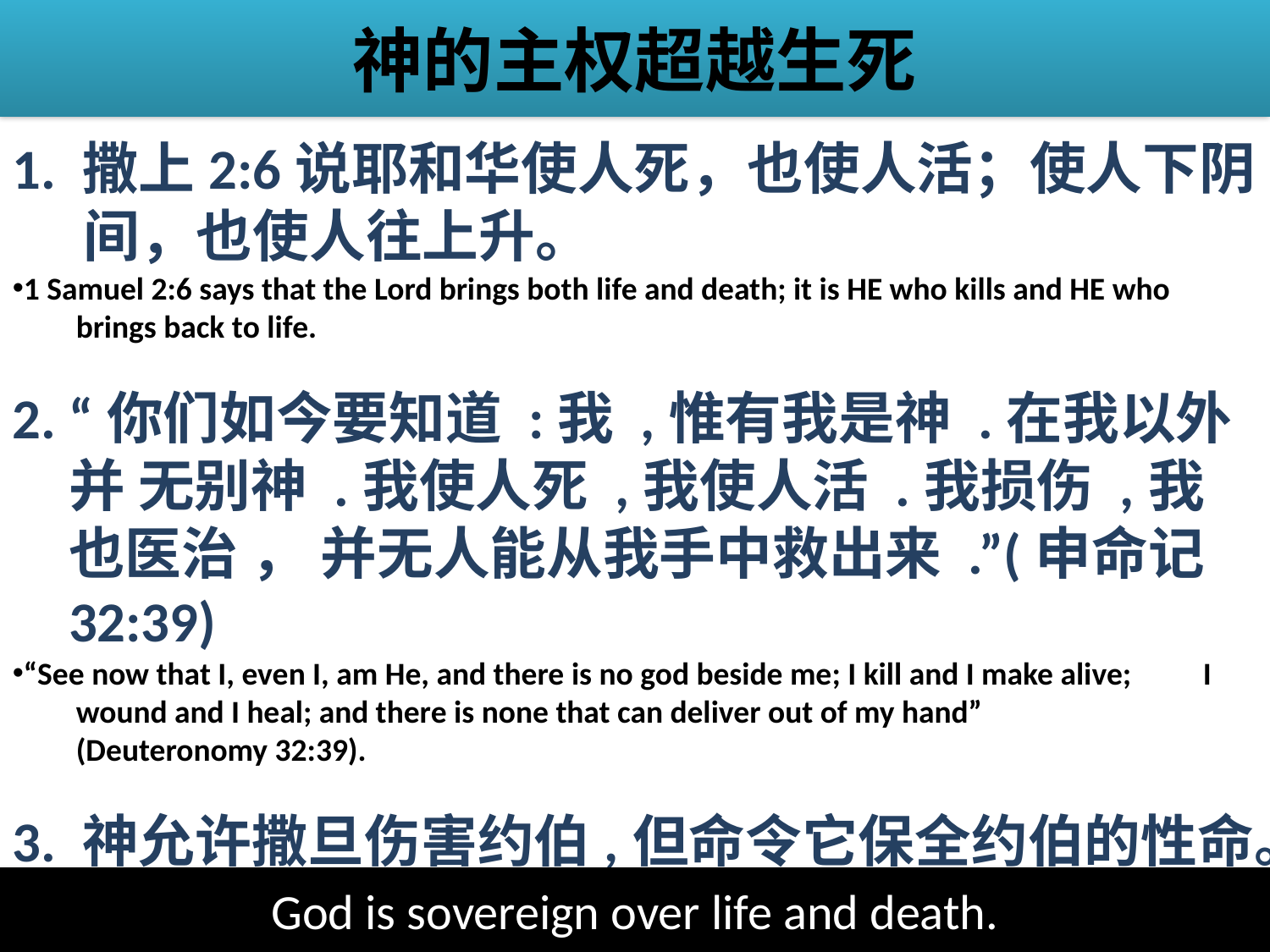

神的主权超越生死
1. 撒上2:6说耶和华使人死，也使人活；使人下阴间，也使人往上升。
1 Samuel 2:6 says that the Lord brings both life and death; it is HE who kills and HE who brings back to life.

2. “你们如今要知道 :我 ,惟有我是神 .在我以外并 无别神 .我使人死 ,我使人活 .我损伤 ,我也医治 ， 并无人能从我手中救出来 .”(申命记32:39)
“See now that I, even I, am He, and there is no god beside me; I kill and I make alive;          I wound and I heal; and there is none that can deliver out of my hand”                    (Deuteronomy 32:39).

3. 神允许撒旦伤害约伯,但命令它保全约伯的性命。
God allowed Satan to hurt Job but commanded his life be spared.
God is sovereign over life and death.